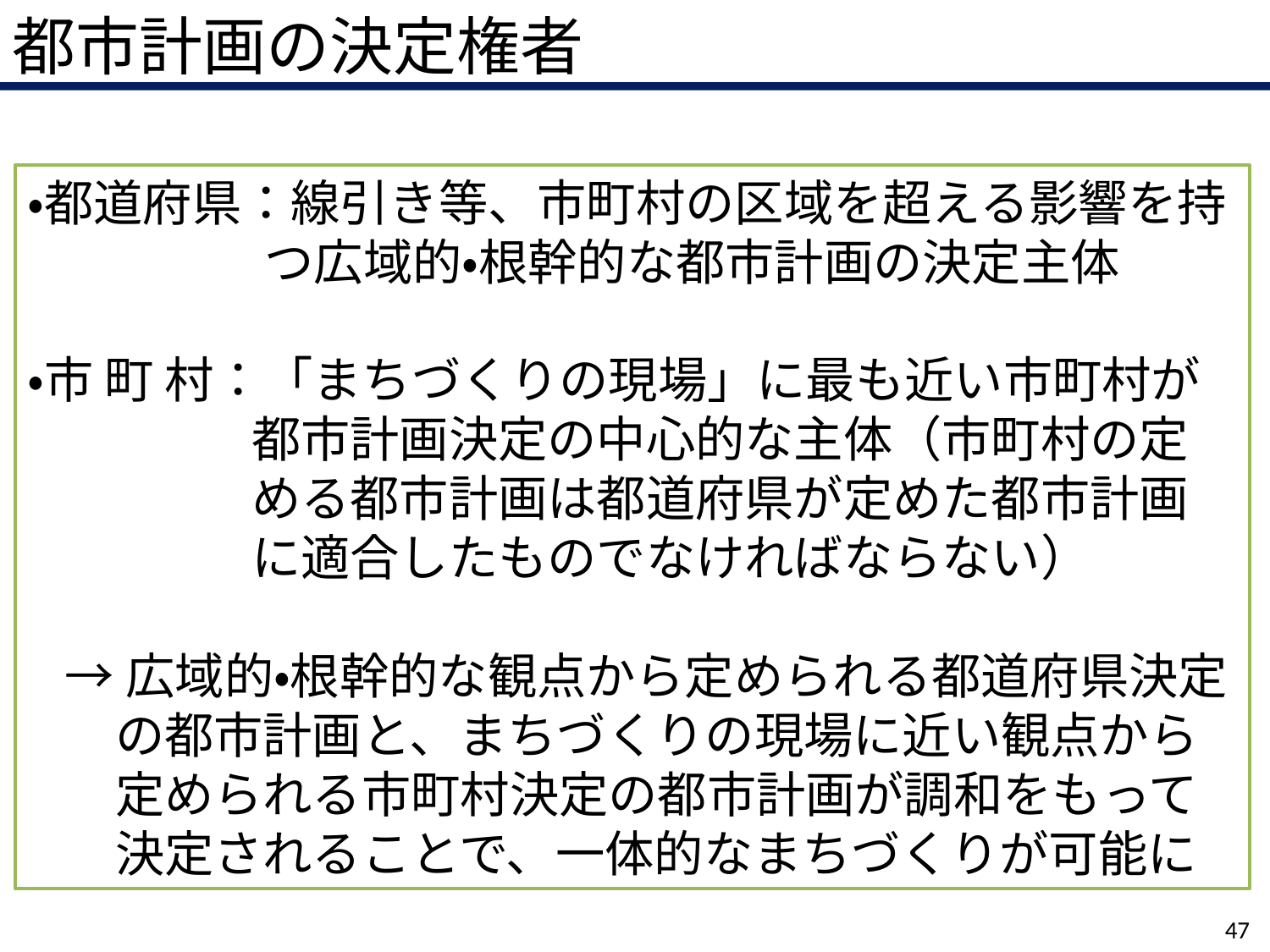

都市計画の決定権者

・都道府県：線引き等、市町村の区域を超える影響を持つ広域的・根幹的な都市計画の決定主体

・市 町 村：「まちづくりの現場」に最も近い市町村が都市計画決定の中心的な主体（市町村の定める都市計画は都道府県が定めた都市計画に適合したものでなければならない）

→広域的・根幹的な観点から定められる都道府県決定の都市計画と、まちづくりの現場に近い観点から定められる市町村決定の都市計画が調和をもって決定されることで、一体的なまちづくりが可能に
47